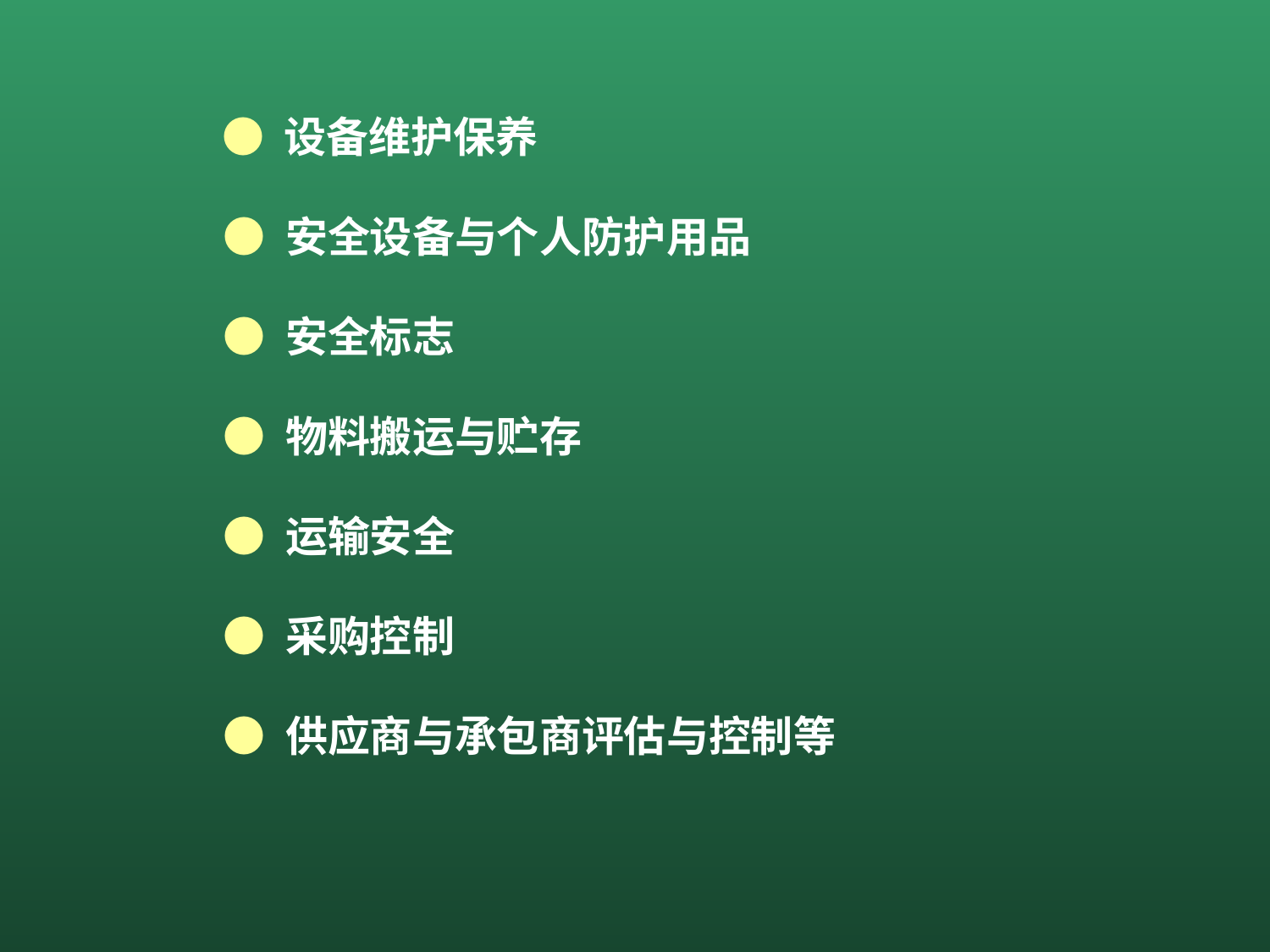

● 设备维护保养
 ● 安全设备与个人防护用品
 ● 安全标志
 ● 物料搬运与贮存
 ● 运输安全
 ● 采购控制
 ● 供应商与承包商评估与控制等